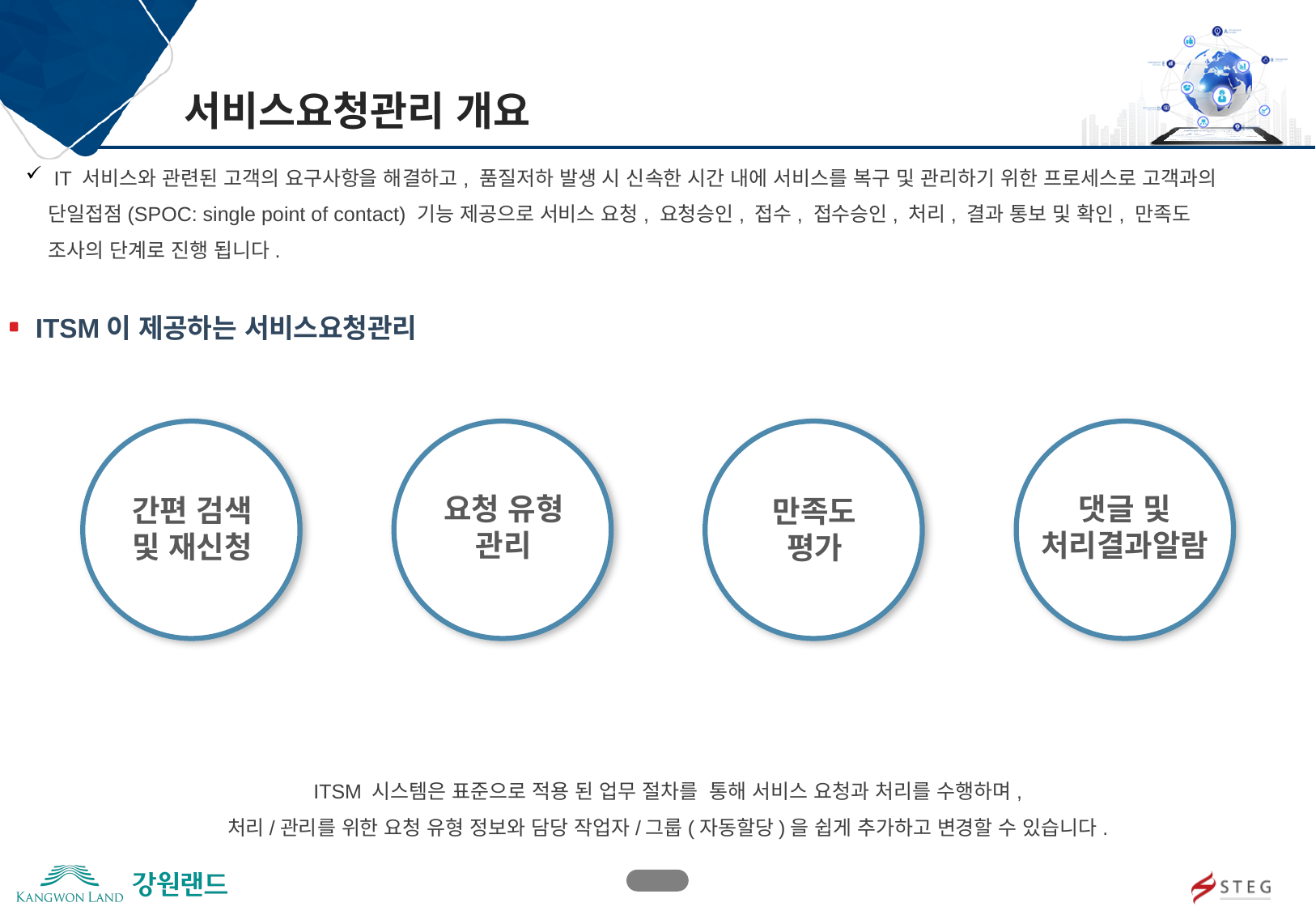

서비스요청관리 개요
 IT 서비스와 관련된 고객의 요구사항을 해결하고, 품질저하 발생 시 신속한 시간 내에 서비스를 복구 및 관리하기 위한 프로세스로 고객과의 단일접점(SPOC: single point of contact) 기능 제공으로 서비스 요청, 요청승인, 접수, 접수승인, 처리, 결과 통보 및 확인, 만족도 조사의 단계로 진행 됩니다.
ITSM이 제공하는 서비스요청관리

요청 유형
관리
댓글 및
처리결과알람
간편 검색
및 재신청
만족도
평가
ITSM 시스템은 표준으로 적용 된 업무 절차를  통해 서비스 요청과 처리를 수행하며,
처리/관리를 위한 요청 유형 정보와 담당 작업자/그룹(자동할당)을 쉽게 추가하고 변경할 수 있습니다.